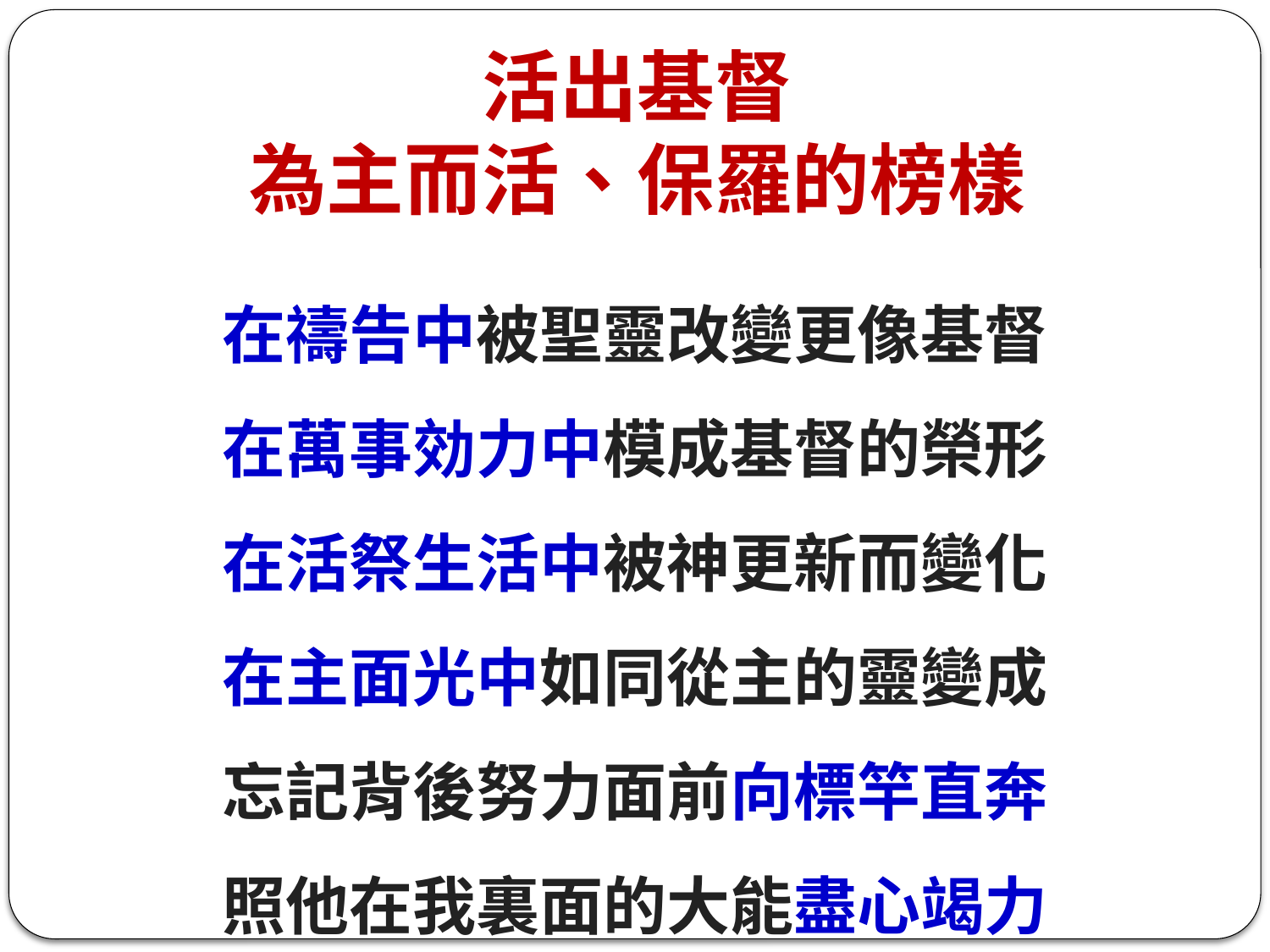

活出基督
為主而活、保羅的榜樣
在禱告中被聖靈改變更像基督
在萬事効力中模成基督的榮形
在活祭生活中被神更新而變化
在主面光中如同從主的靈變成
忘記背後努力面前向標竿直奔
照他在我裏面的大能盡心竭力